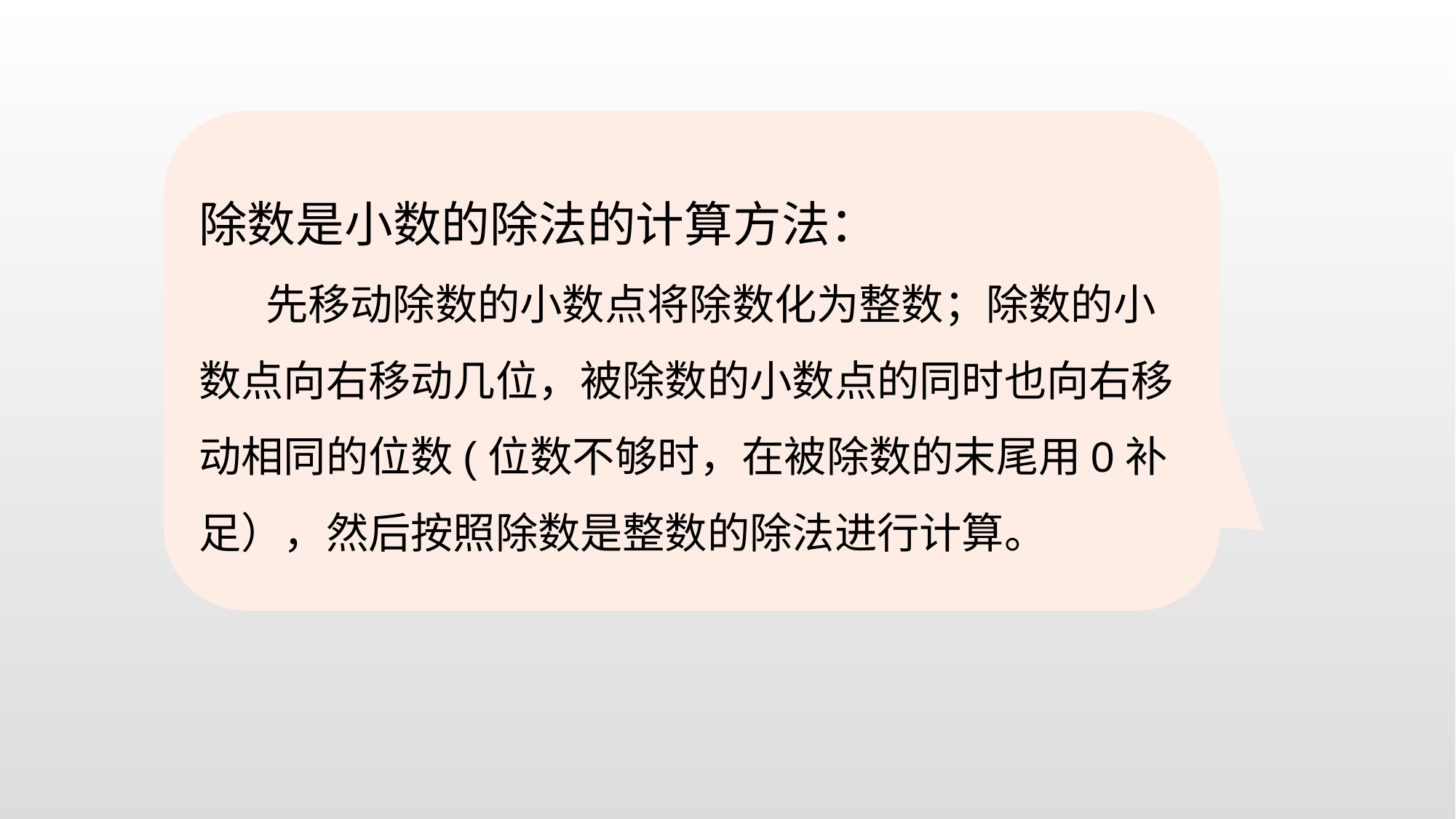

除数是小数的除法的计算方法：
      先移动除数的小数点将除数化为整数；除数的小数点向右移动几位，被除数的小数点的同时也向右移动相同的位数(位数不够时，在被除数的末尾用0补足），然后按照除数是整数的除法进行计算。